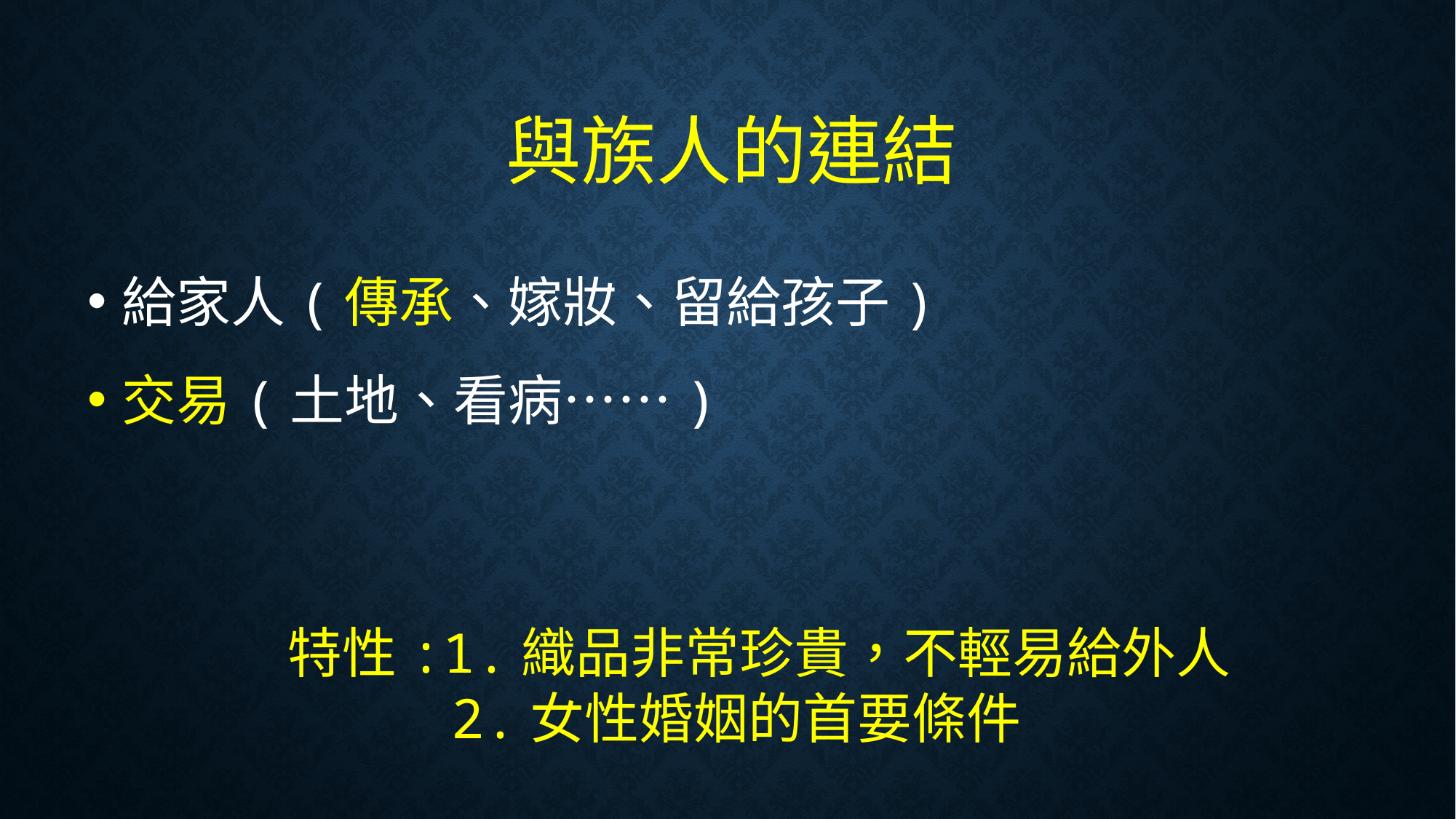

與族人的連結

給家人(傳承、嫁妝、留給孩子)
交易(土地、看病……)

特性:1.織品非常珍貴，不輕易給外人
     2.女性婚姻的首要條件